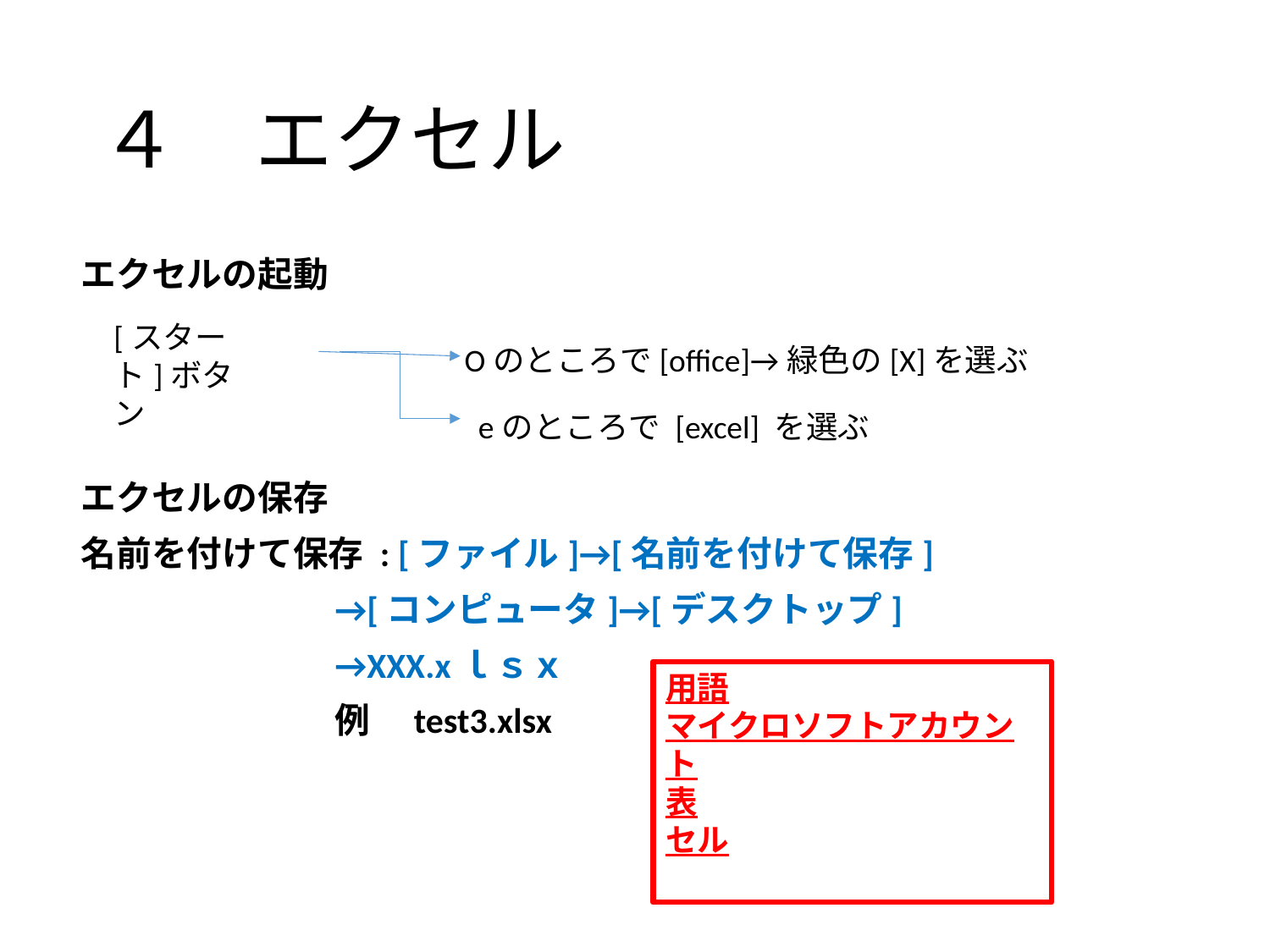

# ４　エクセル
エクセルの起動

エクセルの保存
名前を付けて保存 : [ファイル]→[名前を付けて保存]
		→[コンピュータ]→[デスクトップ]
		→XXX.xｌｓｘ
　		例　test3.xlsx
[スタート]ボタン
Oのところで[office]→緑色の[X]を選ぶ
 eのところで [excel] を選ぶ
用語
マイクロソフトアカウント
表
セル